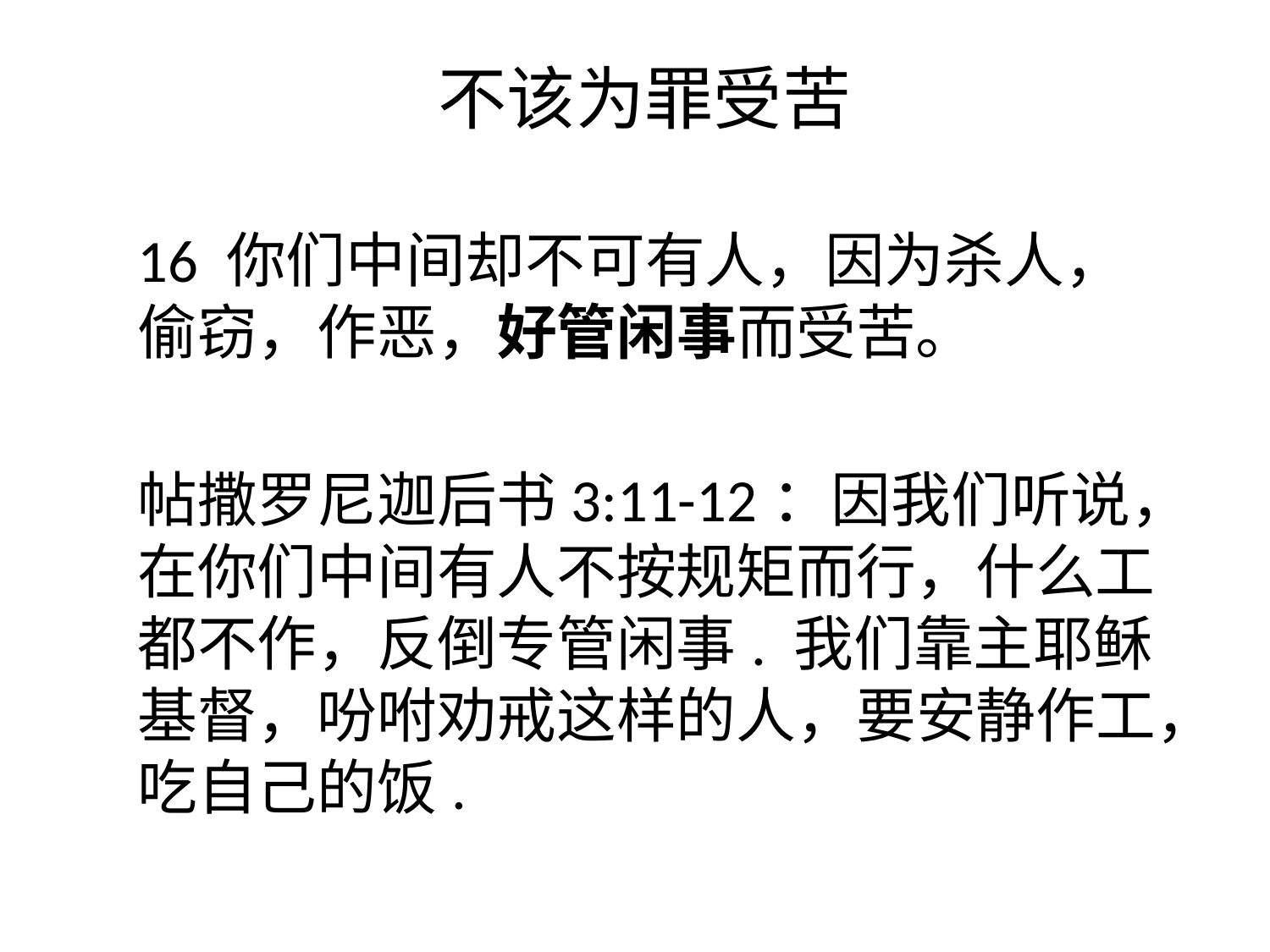

# 不该为罪受苦
16 你们中间却不可有人，因为杀人，偷窃，作恶，好管闲事而受苦。

帖撒罗尼迦后书3:11-12：因我们听说，在你们中间有人不按规矩而行，什么工都不作，反倒专管闲事. 我们靠主耶稣基督，吩咐劝戒这样的人，要安静作工，吃自己的饭.